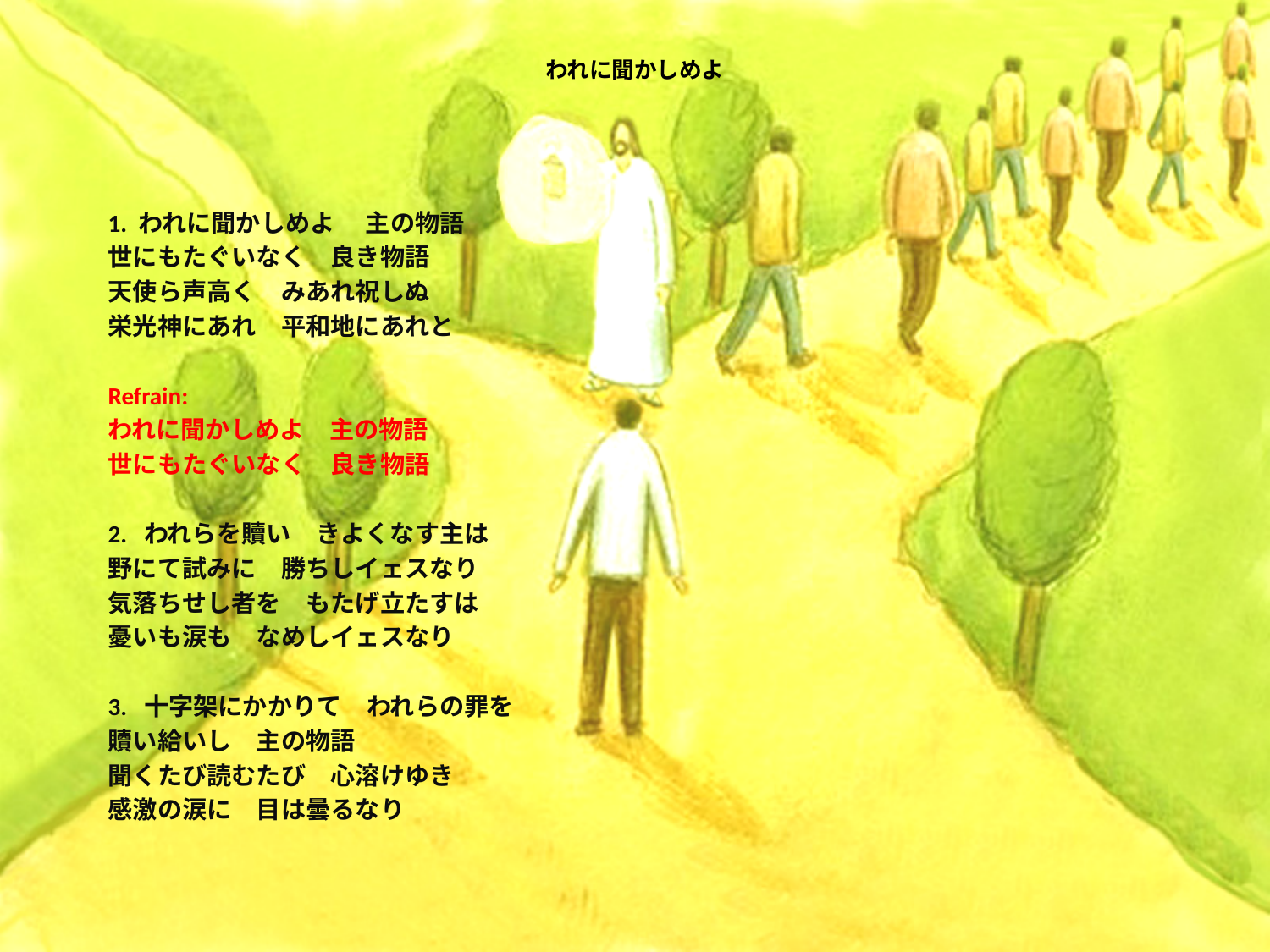

# われに聞かしめよ
1. われに聞かしめよ 　主の物語
世にもたぐいなく　良き物語
天使ら声高く　みあれ祝しぬ
栄光神にあれ　平和地にあれと

Refrain:
われに聞かしめよ　主の物語
世にもたぐいなく　良き物語

2.  われらを贖い　きよくなす主は
野にて試みに　勝ちしイェスなり
気落ちせし者を　もたげ立たすは
憂いも涙も　なめしイェスなり

3.  十字架にかかりて　われらの罪を
贖い給いし　主の物語
聞くたび読むたび　心溶けゆき
感激の涙に　目は曇るなり